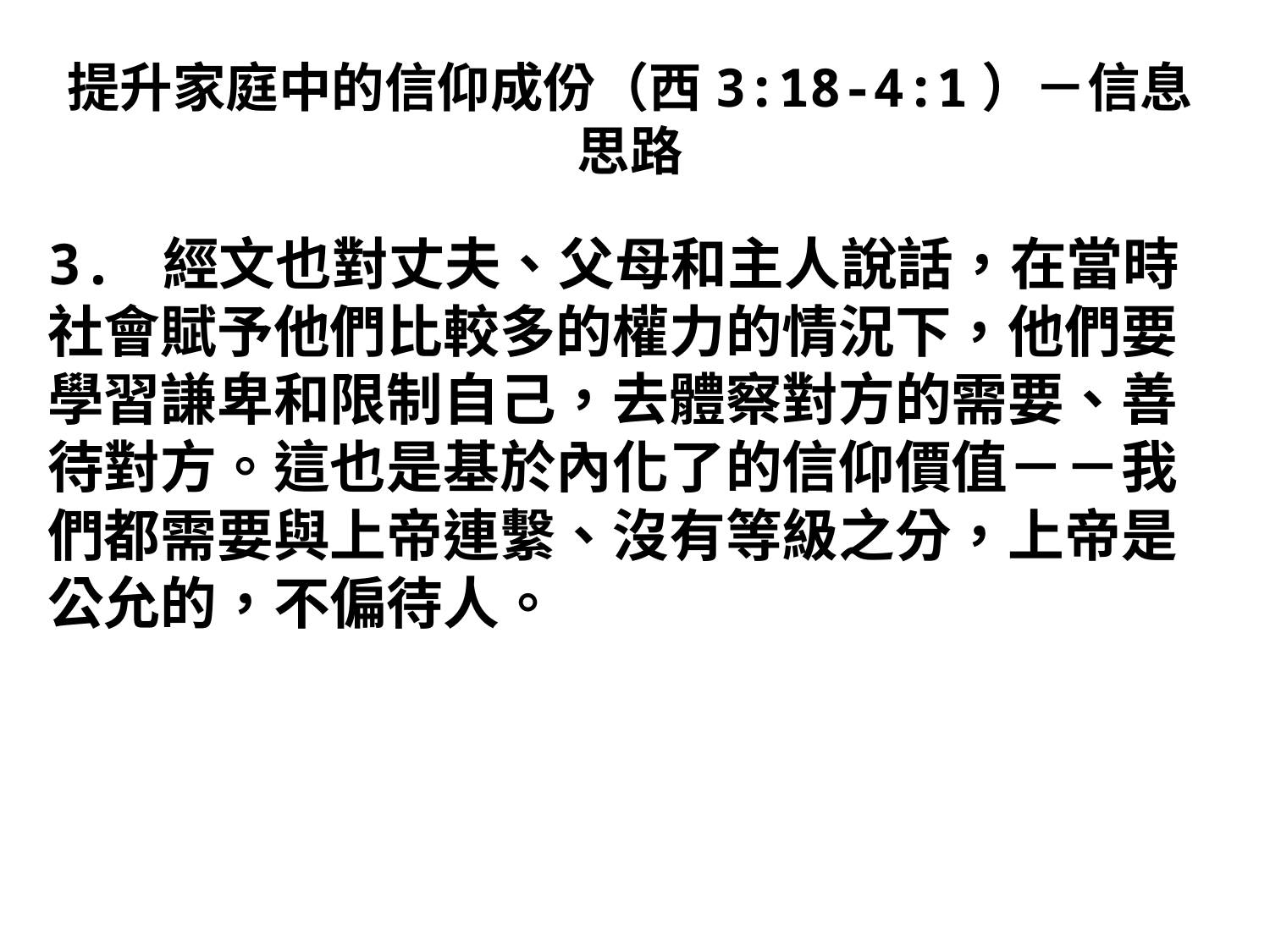

# 提升家庭中的信仰成份（西3:18-4:1）－信息思路
3. 經文也對丈夫、父母和主人說話，在當時社會賦予他們比較多的權力的情況下，他們要學習謙卑和限制自己，去體察對方的需要、善待對方。這也是基於內化了的信仰價值－－我們都需要與上帝連繫、沒有等級之分，上帝是公允的，不偏待人。